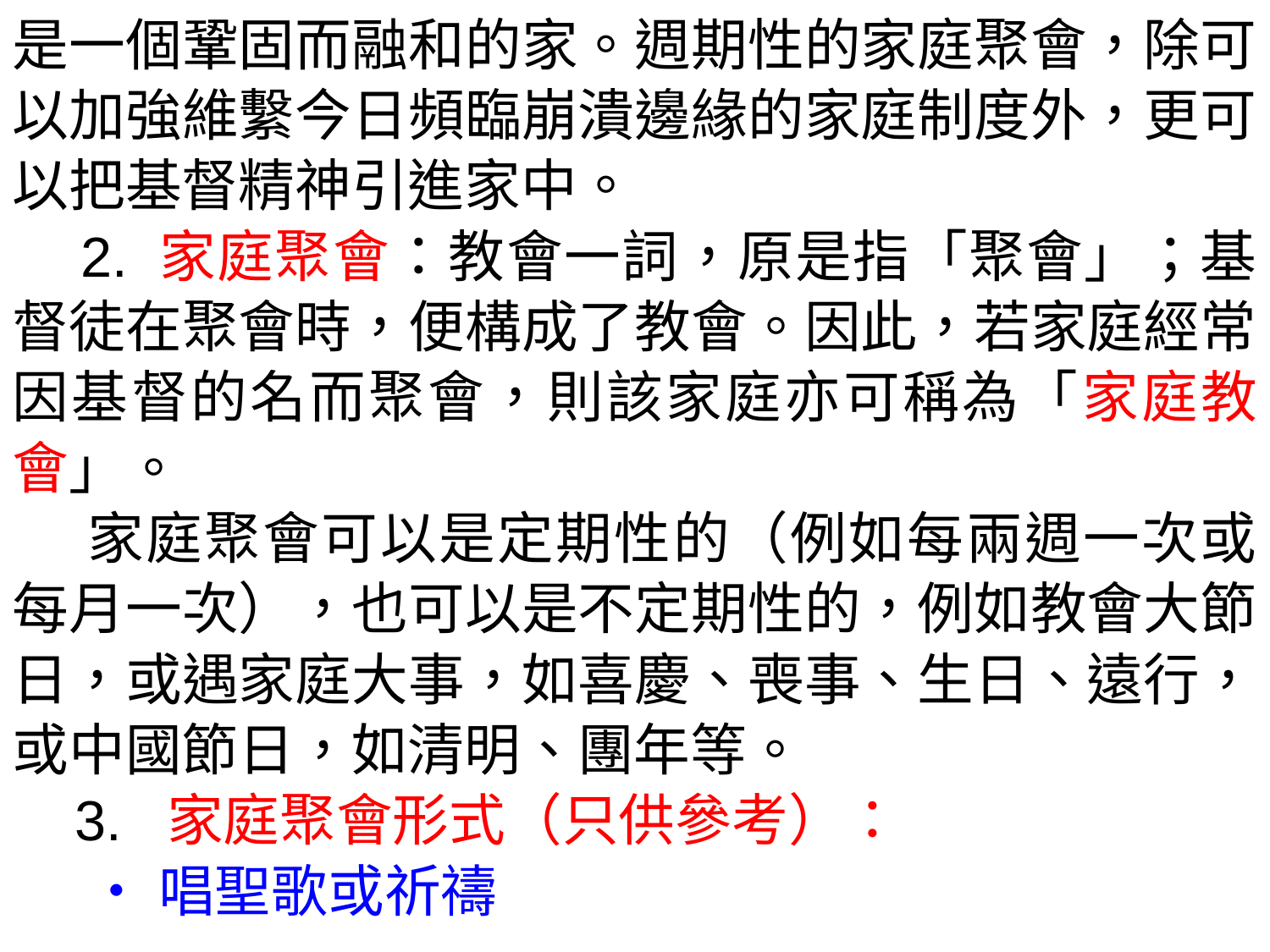

是一個鞏固而融和的家。週期性的家庭聚會，除可以加強維繫今日頻臨崩潰邊緣的家庭制度外，更可以把基督精神引進家中。
    2. 家庭聚會：教會一詞，原是指「聚會」；基督徒在聚會時，便構成了教會。因此，若家庭經常因基督的名而聚會，則該家庭亦可稱為「家庭教會」。
    家庭聚會可以是定期性的（例如每兩週一次或每月一次），也可以是不定期性的，例如教會大節日，或遇家庭大事，如喜慶、喪事、生日、遠行，或中國節日，如清明、團年等。
    3.  家庭聚會形式（只供參考）：
      ‧唱聖歌或祈禱